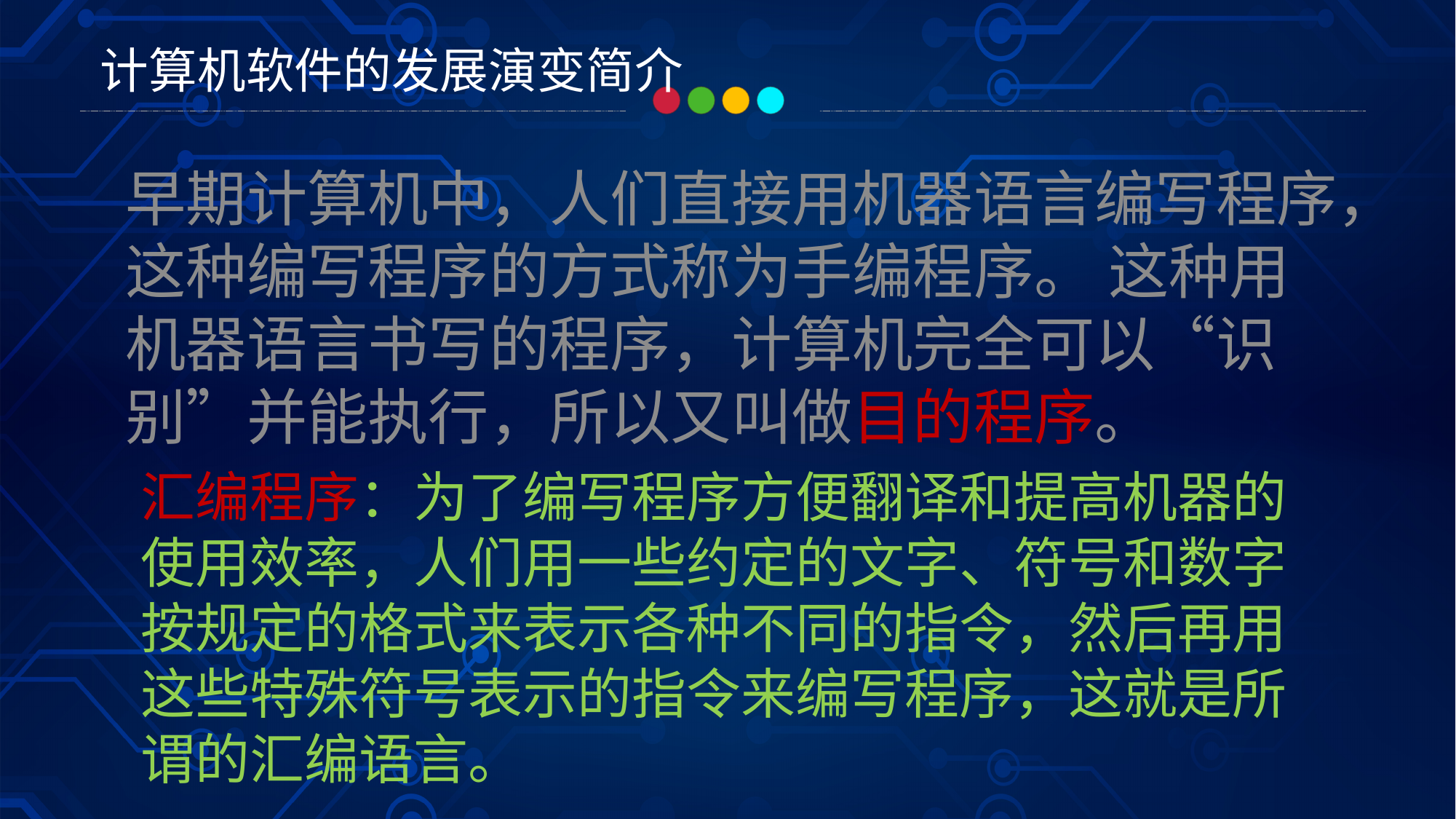

计算机软件的发展演变简介
早期计算机中，人们直接用机器语言编写程序，这种编写程序的方式称为手编程序。 这种用机器语言书写的程序，计算机完全可以“识别”并能执行，所以又叫做目的程序。
汇编程序：为了编写程序方便翻译和提高机器的使用效率，人们用一些约定的文字、符号和数字按规定的格式来表示各种不同的指令，然后再用这些特殊符号表示的指令来编写程序，这就是所谓的汇编语言。